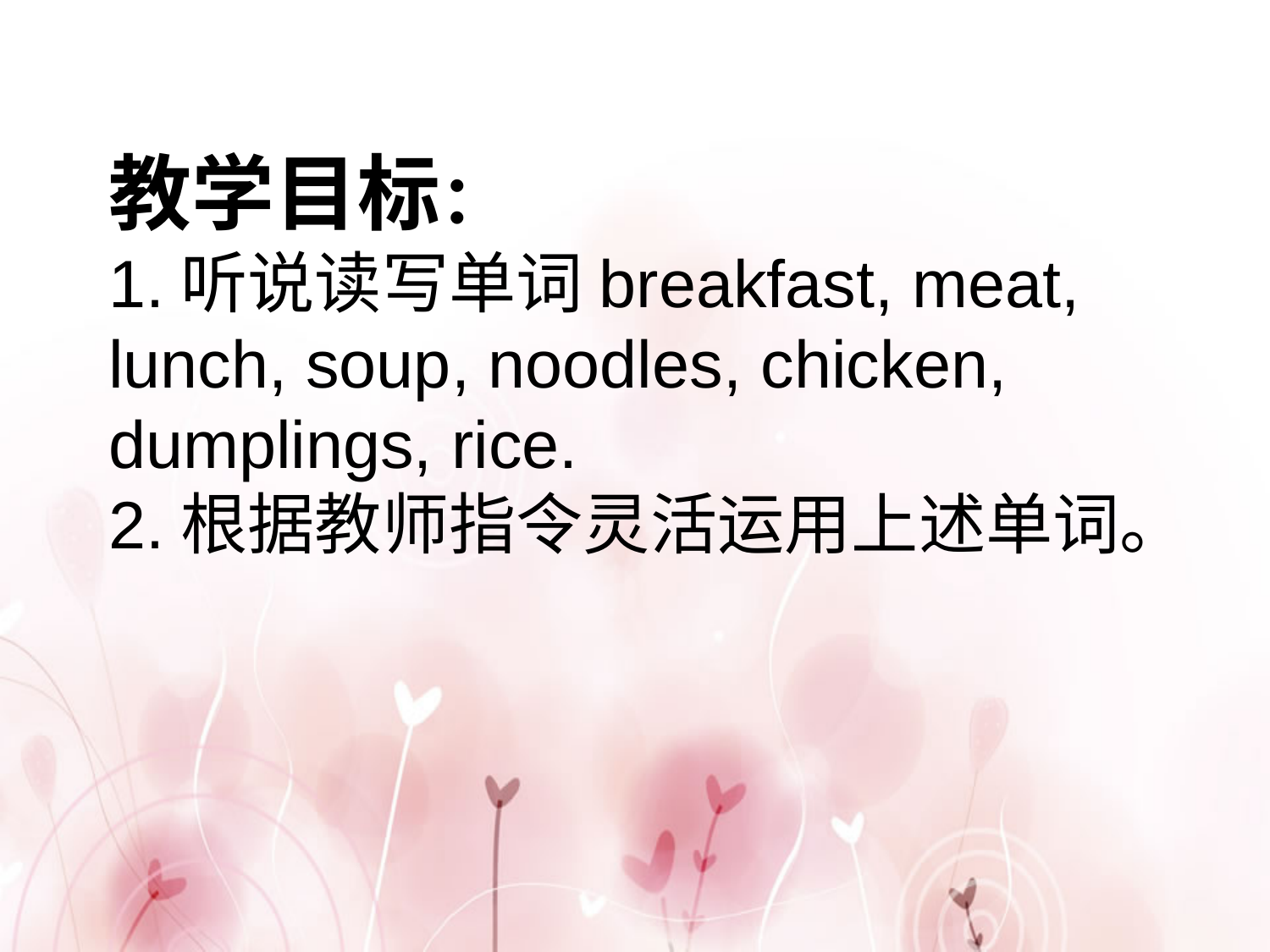

教学目标：
1.听说读写单词breakfast, meat, lunch, soup, noodles, chicken, dumplings, rice.
2.根据教师指令灵活运用上述单词。